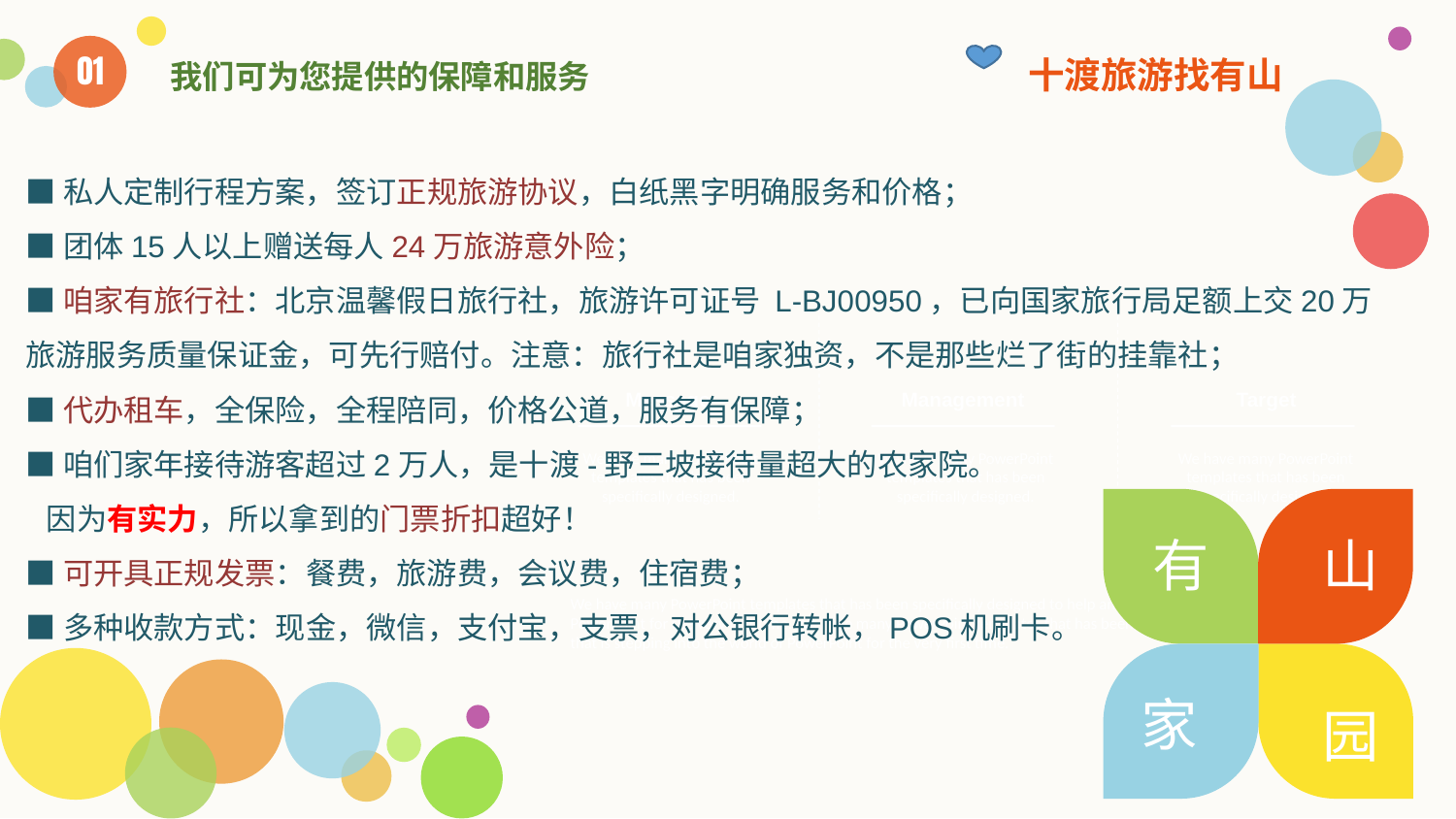

十渡旅游找有山
01
我们可为您提供的保障和服务

■私人定制行程方案，签订正规旅游协议，白纸黑字明确服务和价格；
■团体15人以上赠送每人24万旅游意外险；
■咱家有旅行社：北京温馨假日旅行社，旅游许可证号 L-BJ00950，已向国家旅行局足额上交20万旅游服务质量保证金，可先行赔付。注意：旅行社是咱家独资，不是那些烂了街的挂靠社；
■代办租车，全保险，全程陪同，价格公道，服务有保障；
■咱们家年接待游客超过2万人，是十渡-野三坡接待量超大的农家院。
  因为有实力，所以拿到的门票折扣超好！
■可开具正规发票：餐费，旅游费，会议费，住宿费；
■多种收款方式：现金，微信，支付宝，支票，对公银行转帐，POS机刷卡。

Message
Management
Target

We have many PowerPoint templates that has been specifically designed.
We have many PowerPoint templates that has been specifically designed.
We have many PowerPoint templates that has been specifically designed.

有
山
We have many PowerPoint templates that has been specifically designed to help anyone that is stepping into the world of PowerPoint for the very first time. We have many PowerPoint templates that has been specifically designed to help anyone that is stepping into the world of PowerPoint for the very first time.

家
园